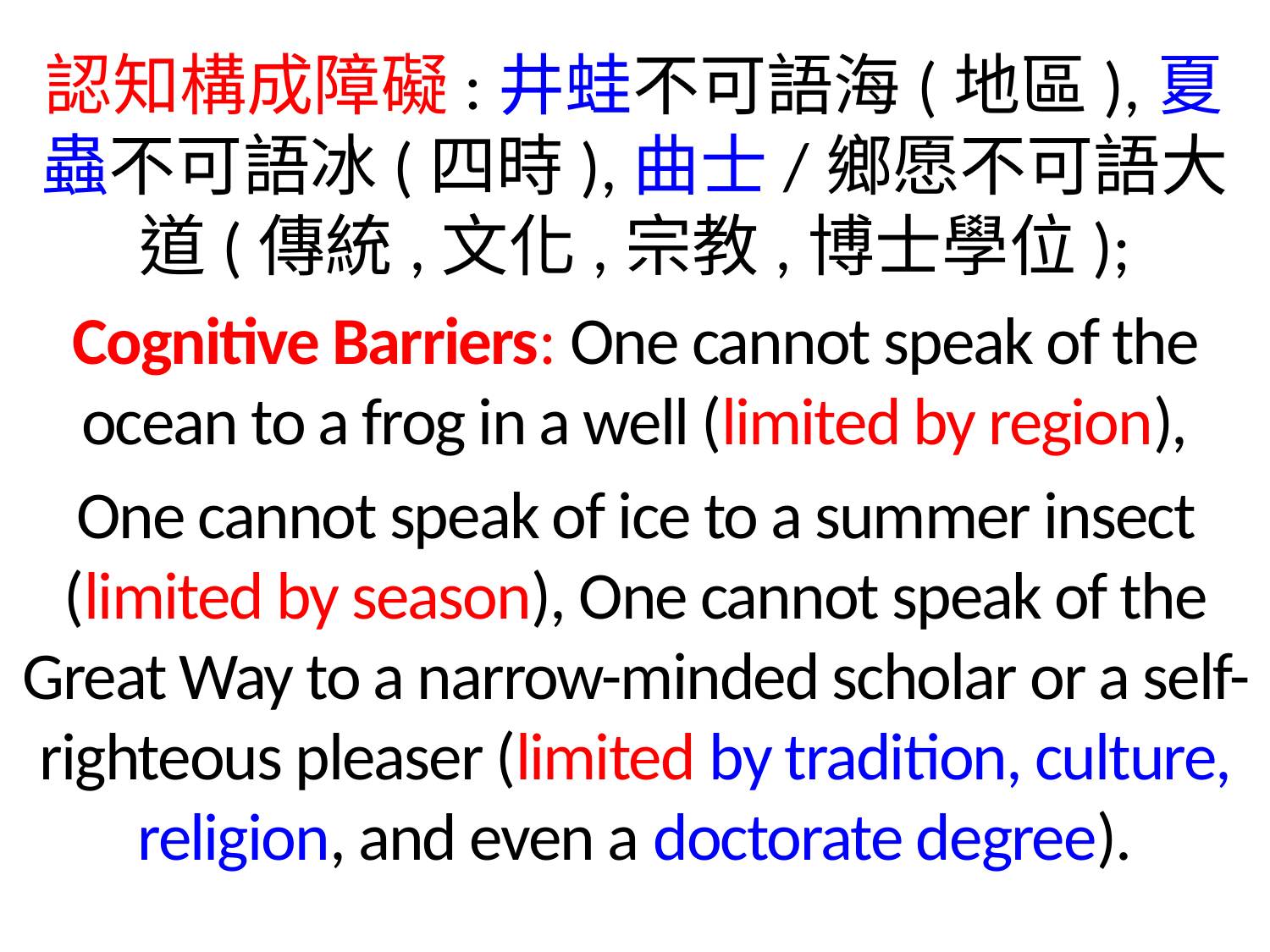

認知構成障礙:井蛙不可語海(地區),夏蟲不可語冰(四時),曲士/鄉愿不可語大道(傳統,文化,宗教,博士學位);
Cognitive Barriers: One cannot speak of the ocean to a frog in a well (limited by region),
One cannot speak of ice to a summer insect (limited by season), One cannot speak of the Great Way to a narrow-minded scholar or a self-righteous pleaser (limited by tradition, culture, religion, and even a doctorate degree).